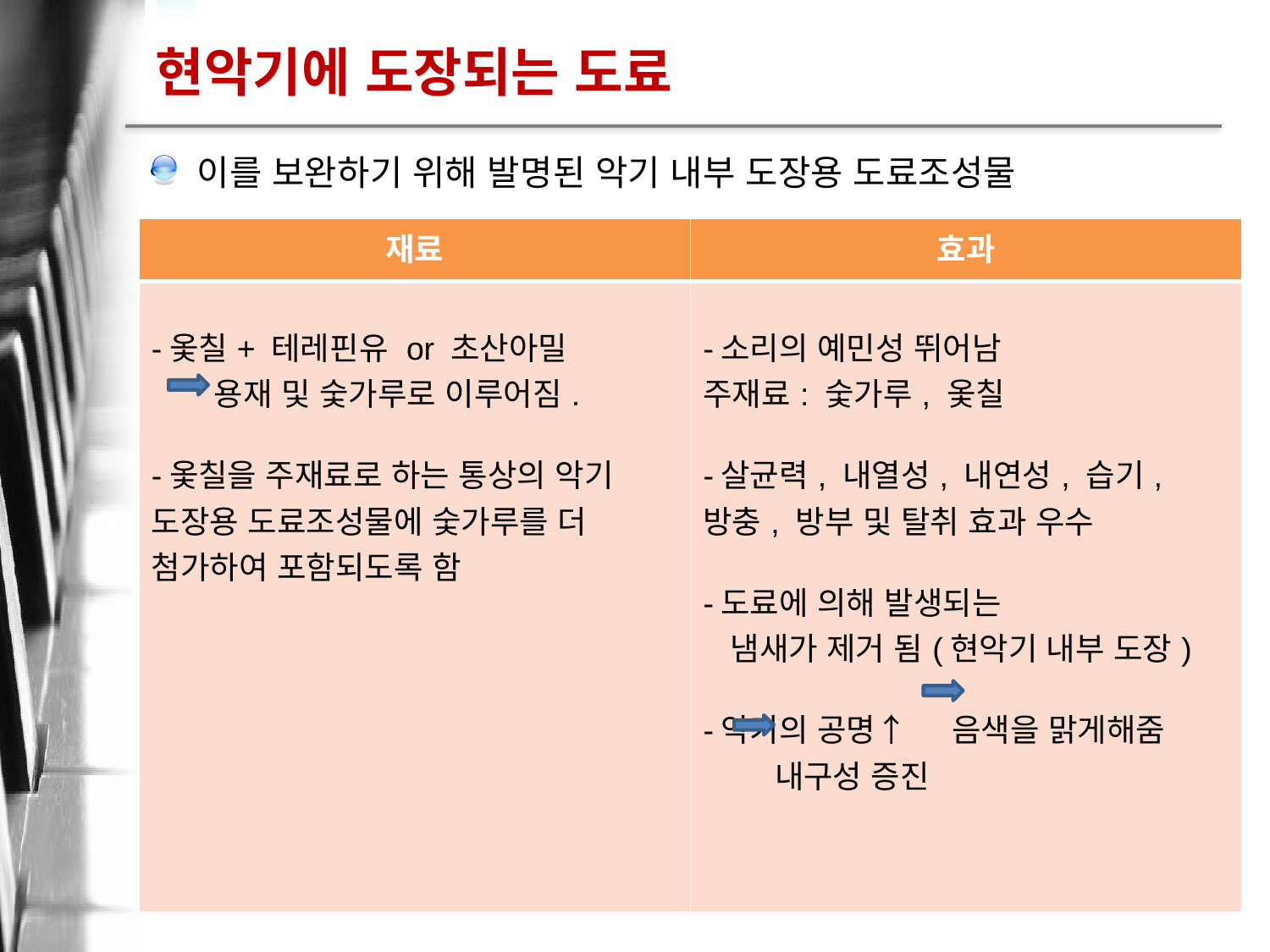

현악기에 도장되는 도료

이를 보완하기 위해 발명된 악기 내부 도장용 도료조성물
| 재료 | 효과 |
| --- | --- |
| -옻칠+ 테레핀유 or 초산아밀 용재 및 숯가루로 이루어짐. -옻칠을 주재료로 하는 통상의 악기 도장용 도료조성물에 숯가루를 더 첨가하여 포함되도록 함 | -소리의 예민성 뛰어남 주재료: 숯가루, 옻칠 -살균력, 내열성, 내연성, 습기, 방충, 방부 및 탈취 효과 우수 -도료에 의해 발생되는 냄새가 제거 됨(현악기 내부 도장) -악기의 공명↑ 음색을 맑게해줌 내구성 증진 |